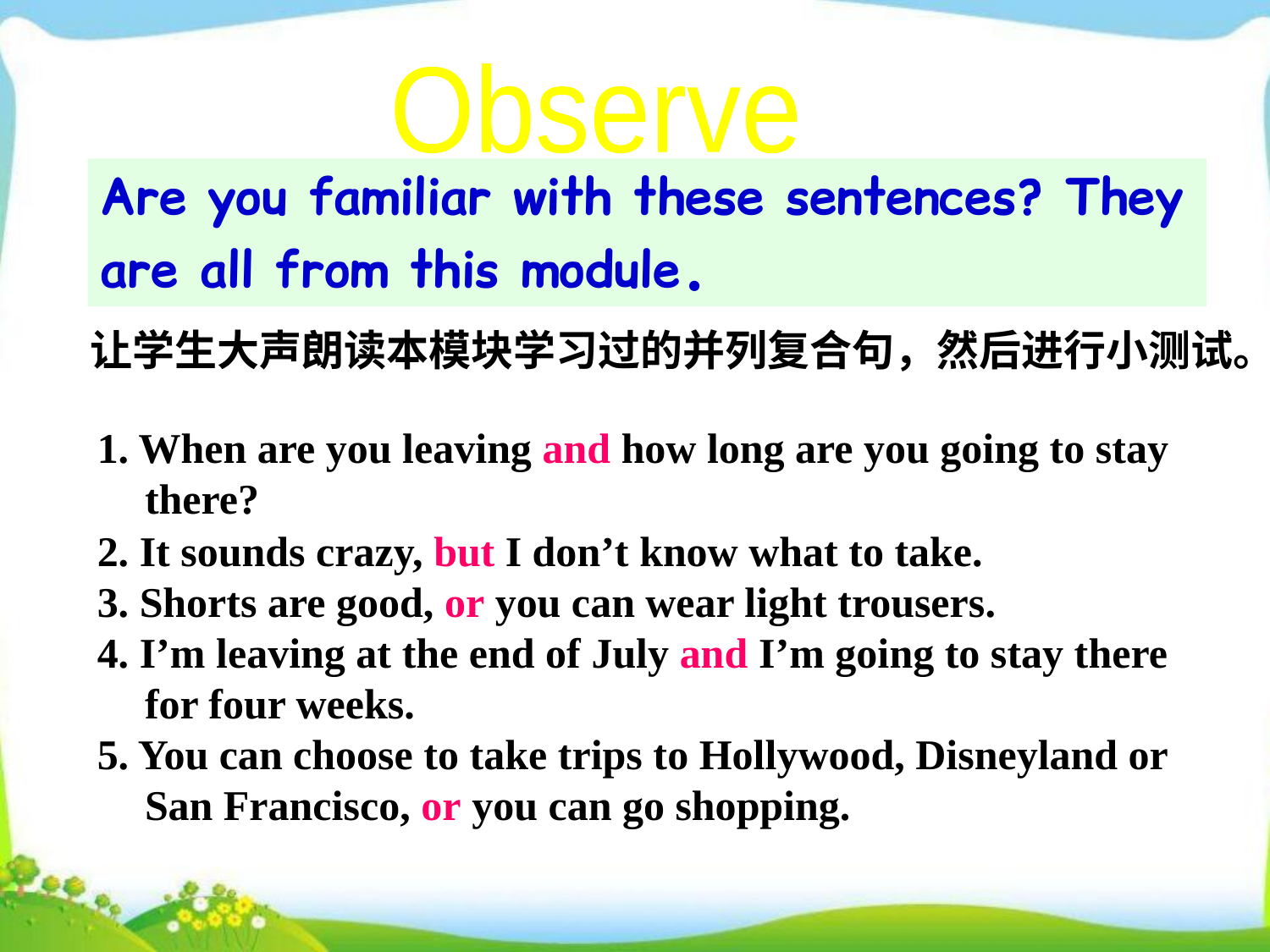

Observe
Are you familiar with these sentences? They are all from this module.

让学生大声朗读本模块学习过的并列复合句，然后进行小测试。
1. When are you leaving and how long are you going to stay there?
2. It sounds crazy, but I don’t know what to take.
3. Shorts are good, or you can wear light trousers.
4. I’m leaving at the end of July and I’m going to stay there for four weeks.
5. You can choose to take trips to Hollywood, Disneyland or San Francisco, or you can go shopping.